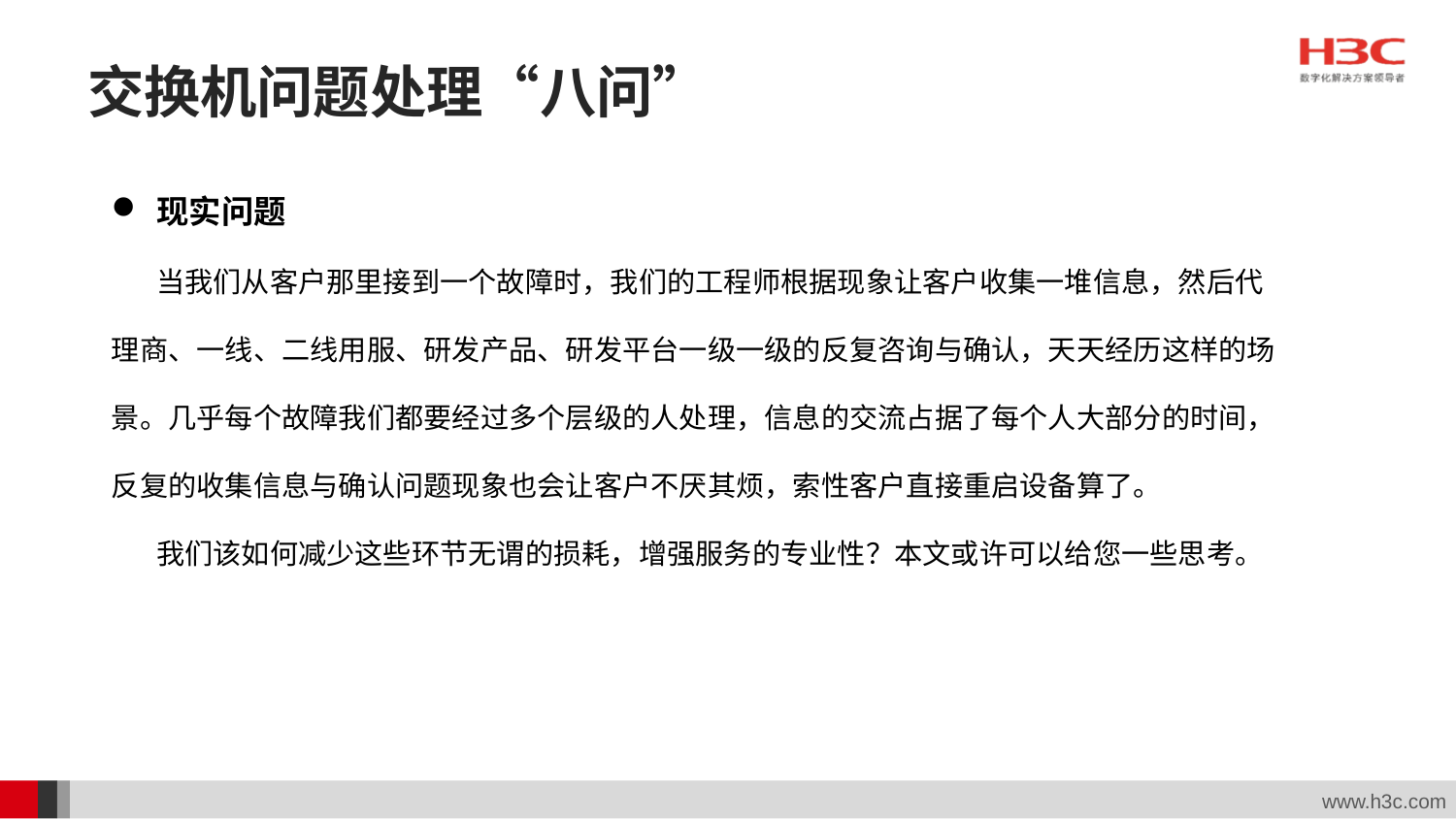

# 交换机问题处理“八问”
现实问题
      当我们从客户那里接到一个故障时，我们的工程师根据现象让客户收集一堆信息，然后代理商、一线、二线用服、研发产品、研发平台一级一级的反复咨询与确认，天天经历这样的场景。几乎每个故障我们都要经过多个层级的人处理，信息的交流占据了每个人大部分的时间，反复的收集信息与确认问题现象也会让客户不厌其烦，索性客户直接重启设备算了。
      我们该如何减少这些环节无谓的损耗，增强服务的专业性？本文或许可以给您一些思考。